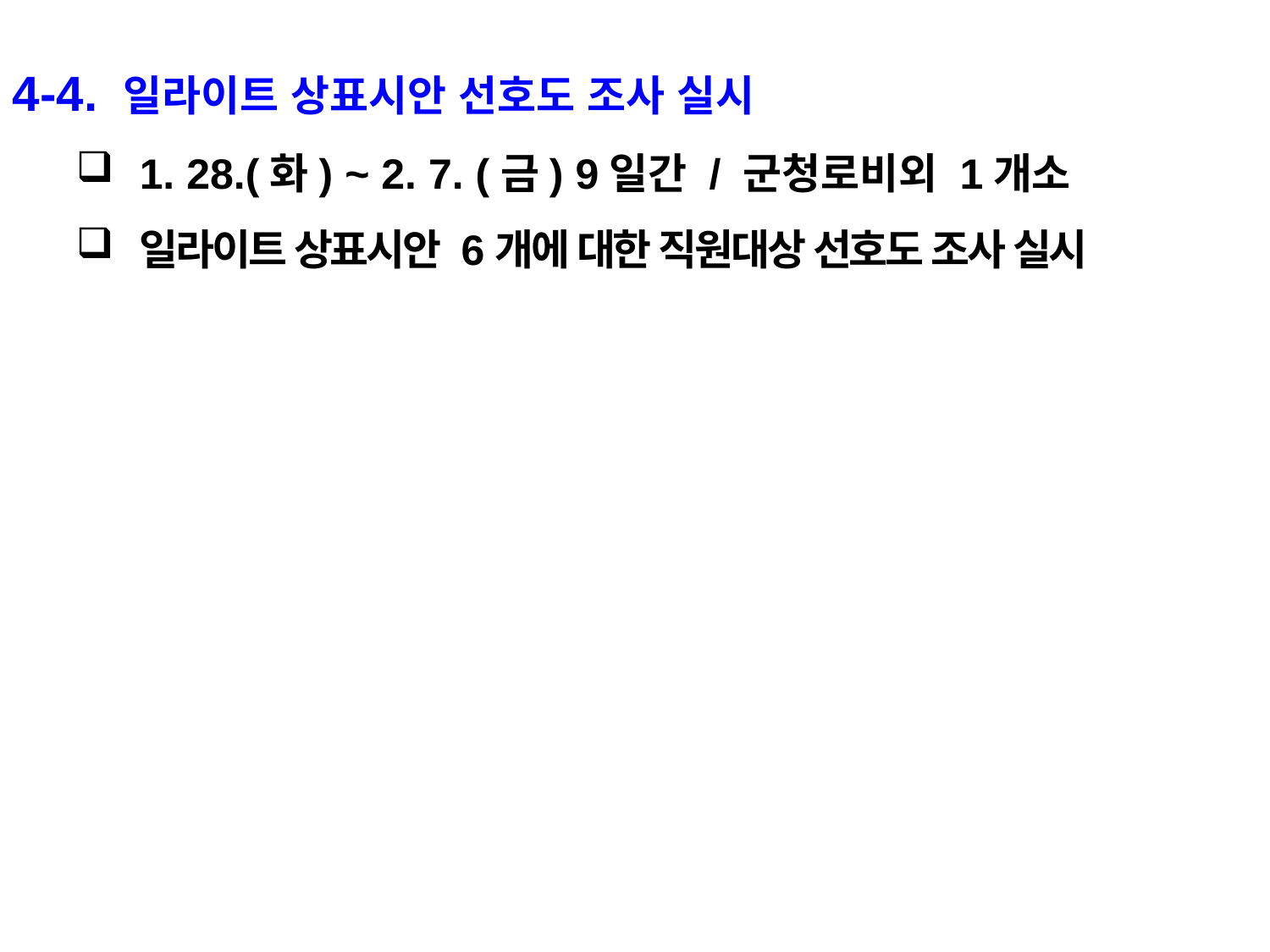

4-4. 일라이트 상표시안 선호도 조사 실시
1. 28.(화) ~ 2. 7. (금) 9일간 / 군청로비외 1개소
일라이트 상표시안 6개에 대한 직원대상 선호도 조사 실시